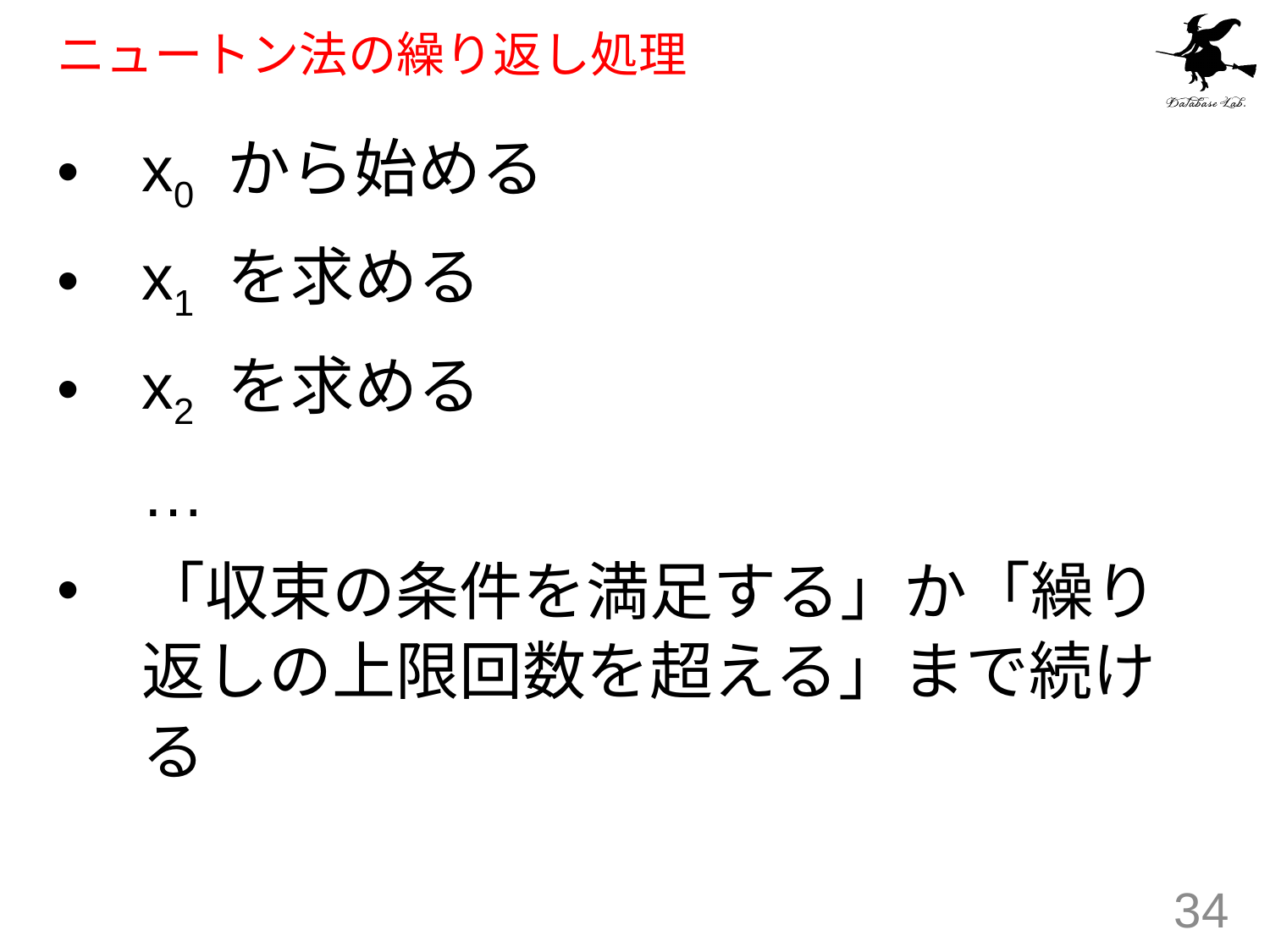

# ニュートン法の繰り返し処理
x0 から始める
x1 を求める
x2 を求める
	…
「収束の条件を満足する」か「繰り返しの上限回数を超える」まで続ける
34